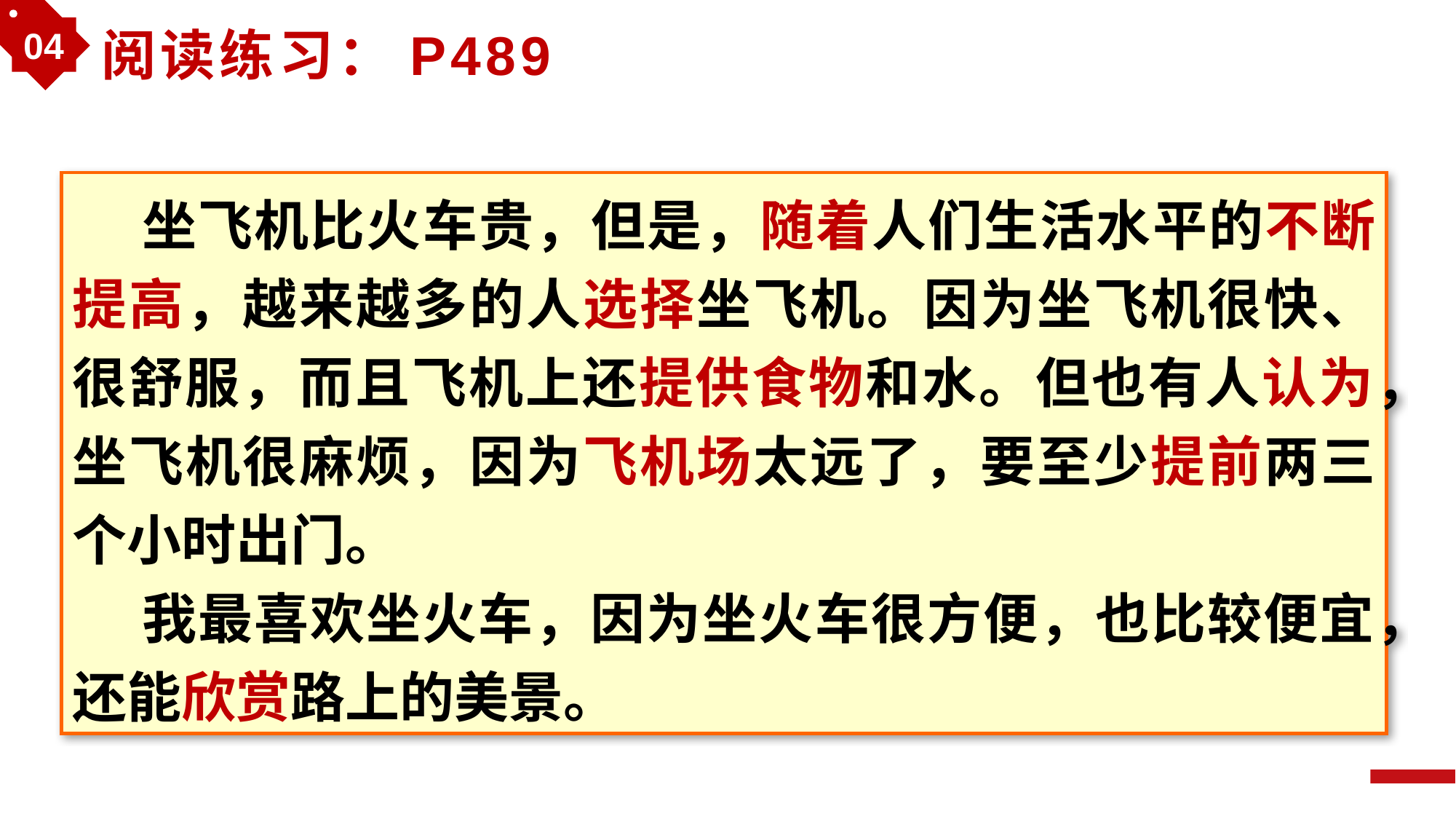

04
阅读练习：P489
    坐飞机比火车贵，但是，随着人们生活水平的不断提高，越来越多的人选择坐飞机。因为坐飞机很快、很舒服，而且飞机上还提供食物和水。但也有人认为，坐飞机很麻烦，因为飞机场太远了，要至少提前两三个小时出门。
    我最喜欢坐火车，因为坐火车很方便，也比较便宜，还能欣赏路上的美景。